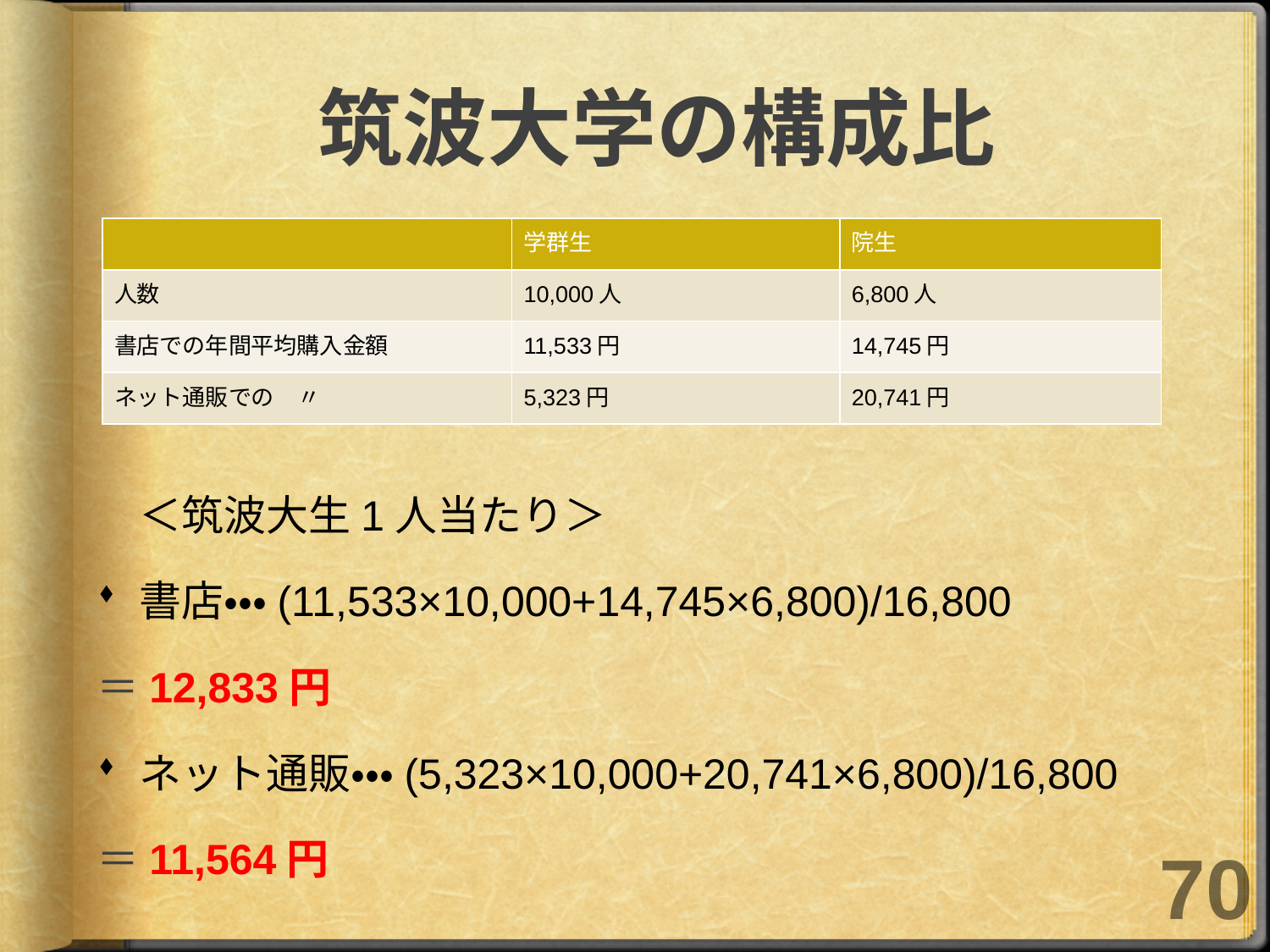

# 筑波大学の構成比
|  | 学群生 | 院生 |
| --- | --- | --- |
| 人数 | 10,000人 | 6,800人 |
| 書店での年間平均購入金額 | 11,533円 | 14,745円 |
| ネット通販での　〃 | 5,323円 | 20,741円 |
　＜筑波大生1人当たり＞
書店・・・(11,533×10,000+14,745×6,800)/16,800
＝12,833円
ネット通販・・・(5,323×10,000+20,741×6,800)/16,800
＝11,564円
70